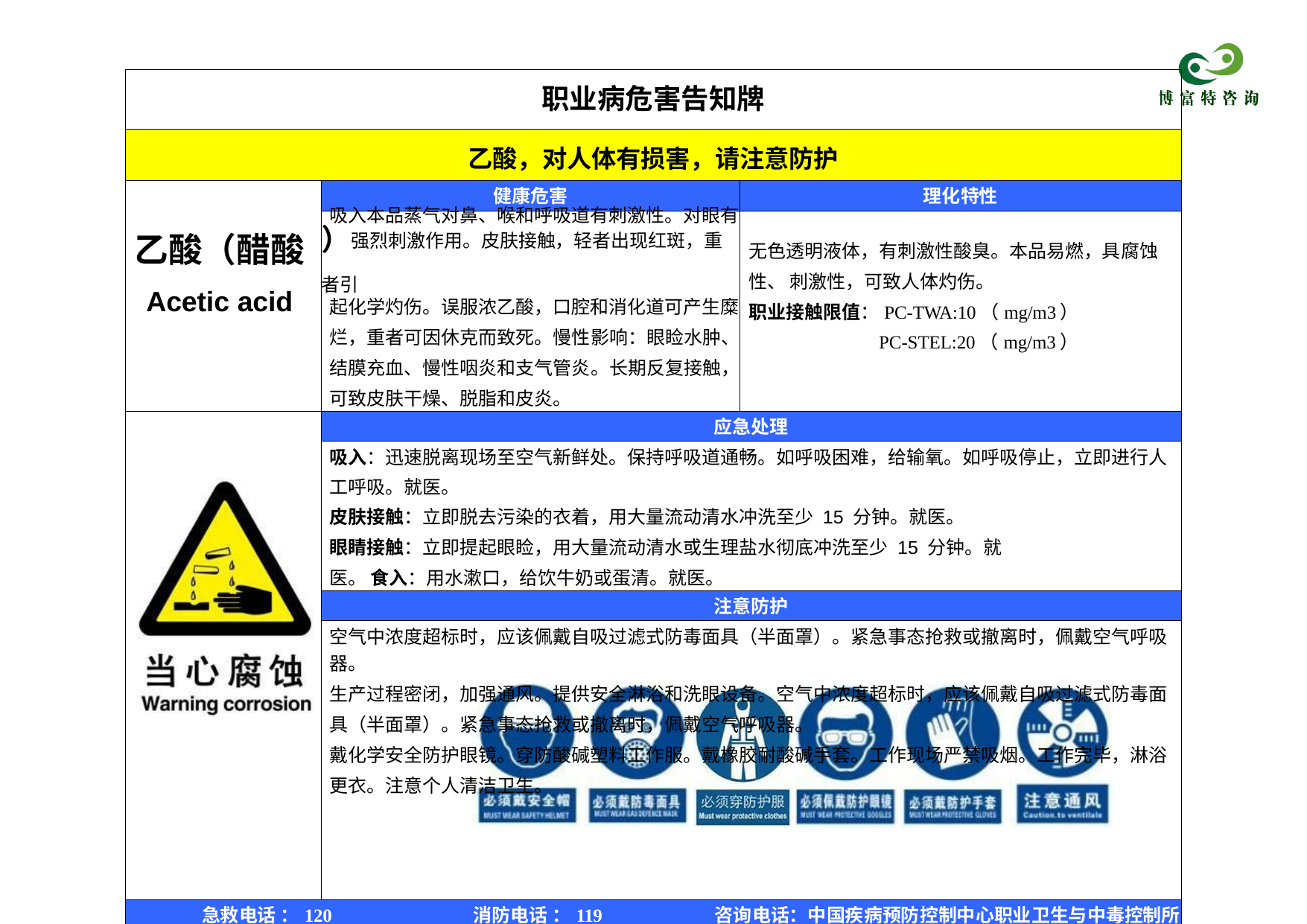

| 职业病危害告知牌 |  |  |
| --- | --- | --- |
| 乙酸，对人体有损害，请注意防护 |  |  |
| 乙酸（醋酸 Acetic acid | 健康危害 | 理化特性 |
|  | 吸入本品蒸气对鼻、喉和呼吸道有刺激性。对眼有 ）强烈刺激作用。皮肤接触，轻者出现红斑，重者引 起化学灼伤。误服浓乙酸，口腔和消化道可产生糜 烂，重者可因休克而致死。慢性影响：眼睑水肿、 结膜充血、慢性咽炎和支气管炎。长期反复接触， 可致皮肤干燥、脱脂和皮炎。 | 无色透明液体，有刺激性酸臭。本品易燃，具腐蚀性、 刺激性，可致人体灼伤。 职业接触限值：PC-TWA:10（mg/m3） PC-STEL:20（mg/m3） |
|  | 应急处理 |  |
|  | 吸入：迅速脱离现场至空气新鲜处。保持呼吸道通畅。如呼吸困难，给输氧。如呼吸停止，立即进行人 工呼吸。就医。 皮肤接触：立即脱去污染的衣着，用大量流动清水冲洗至少 15 分钟。就医。 眼睛接触：立即提起眼睑，用大量流动清水或生理盐水彻底冲洗至少 15 分钟。就医。 食入：用水漱口，给饮牛奶或蛋清。就医。 |  |
|  | 注意防护 |  |
|  | 空气中浓度超标时，应该佩戴自吸过滤式防毒面具（半面罩）。紧急事态抢救或撤离时，佩戴空气呼吸器。 生产过程密闭，加强通风。提供安全淋浴和洗眼设备。空气中浓度超标时，应该佩戴自吸过滤式防毒面 具（半面罩）。紧急事态抢救或撤离时，佩戴空气呼吸器。 戴化学安全防护眼镜。穿防酸碱塑料工作服。戴橡胶耐酸碱手套。工作现场严禁吸烟。工作完毕，淋浴 更衣。注意个人清洁卫生。 |  |
| 急救电话 ：120 消防电话 ：119 咨询电话：中国疾病预防控制中心职业卫生与中毒控制所 |  |  |